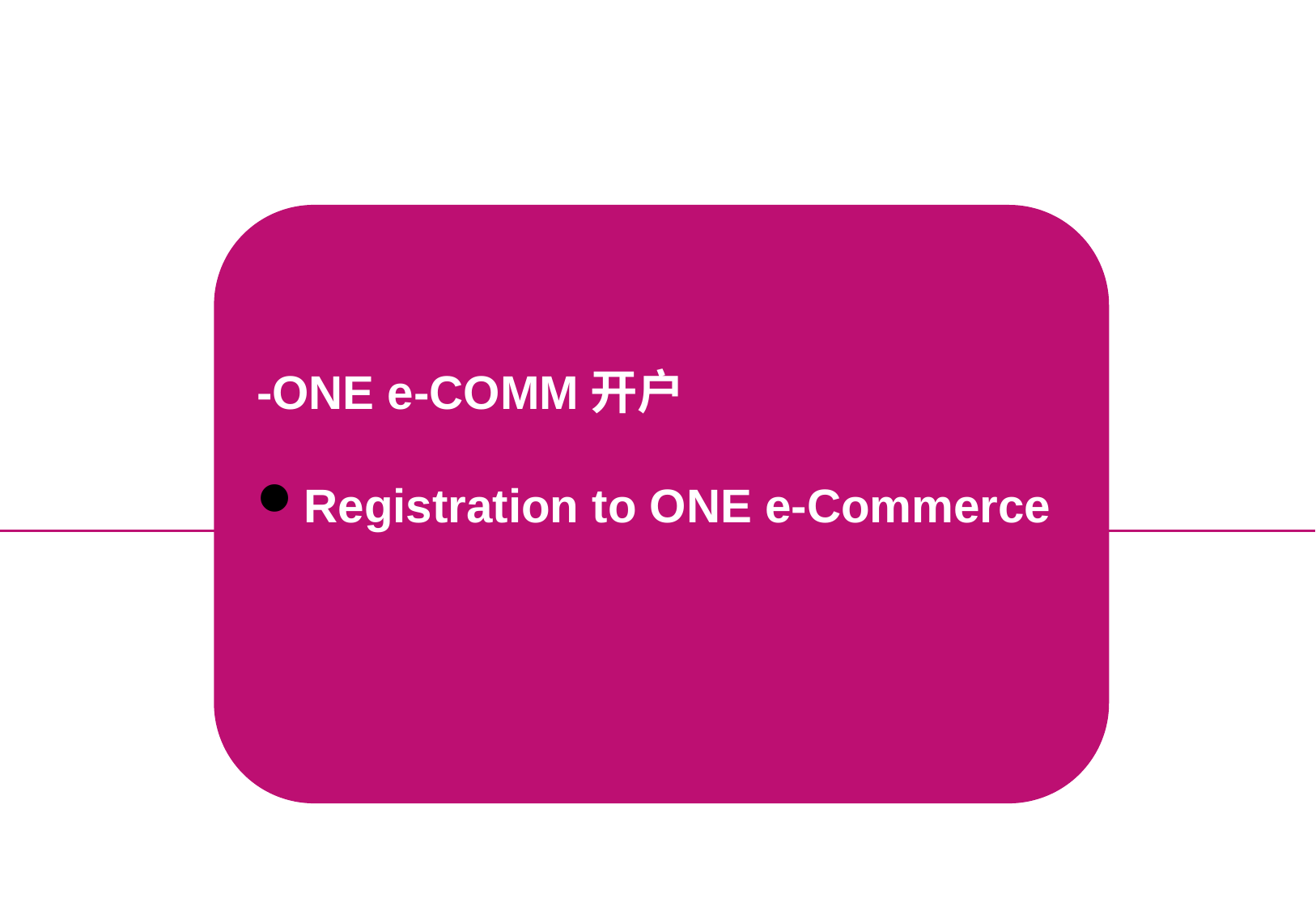

-ONE e-COMM开户

Registration to ONE e-Commerce

3